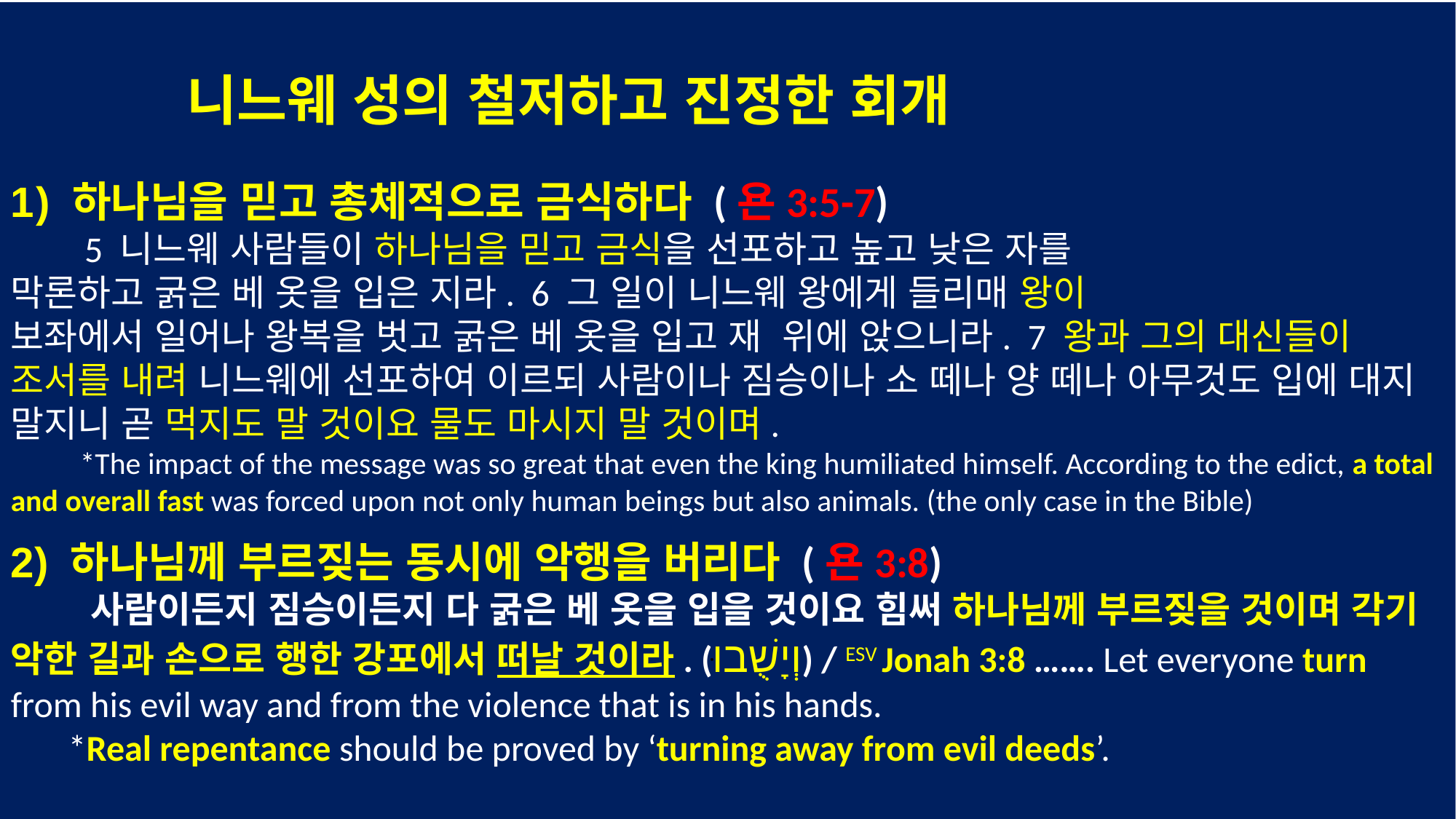

니느웨 성의 철저하고 진정한 회개

하나님을 믿고 총체적으로 금식하다 (욘3:5-7)
         5 니느웨 사람들이 하나님을 믿고 금식을 선포하고 높고 낮은 자를
막론하고 굵은 베 옷을 입은 지라.  6 그 일이 니느웨 왕에게 들리매 왕이
보좌에서 일어나 왕복을 벗고 굵은 베 옷을 입고 재  위에 앉으니라.  7 왕과 그의 대신들이 조서를 내려 니느웨에 선포하여 이르되 사람이나 짐승이나 소 떼나 양 떼나 아무것도 입에 대지 말지니 곧 먹지도 말 것이요 물도 마시지 말 것이며.
          *The impact of the message was so great that even the king humiliated himself. According to the edict, a total and overall fast was forced upon not only human beings but also animals. (the only case in the Bible)

2) 하나님께 부르짖는 동시에 악행을 버리다 (욘3:8)
       사람이든지 짐승이든지 다 굵은 베 옷을 입을 것이요 힘써 하나님께 부르짖을 것이며 각기 악한 길과 손으로 행한 강포에서 떠날 것이라. (וְיָשֻׁבוּ) / ESV Jonah 3:8 ……. Let everyone turn from his evil way and from the violence that is in his hands.
       *Real repentance should be proved by ‘turning away from evil deeds’.